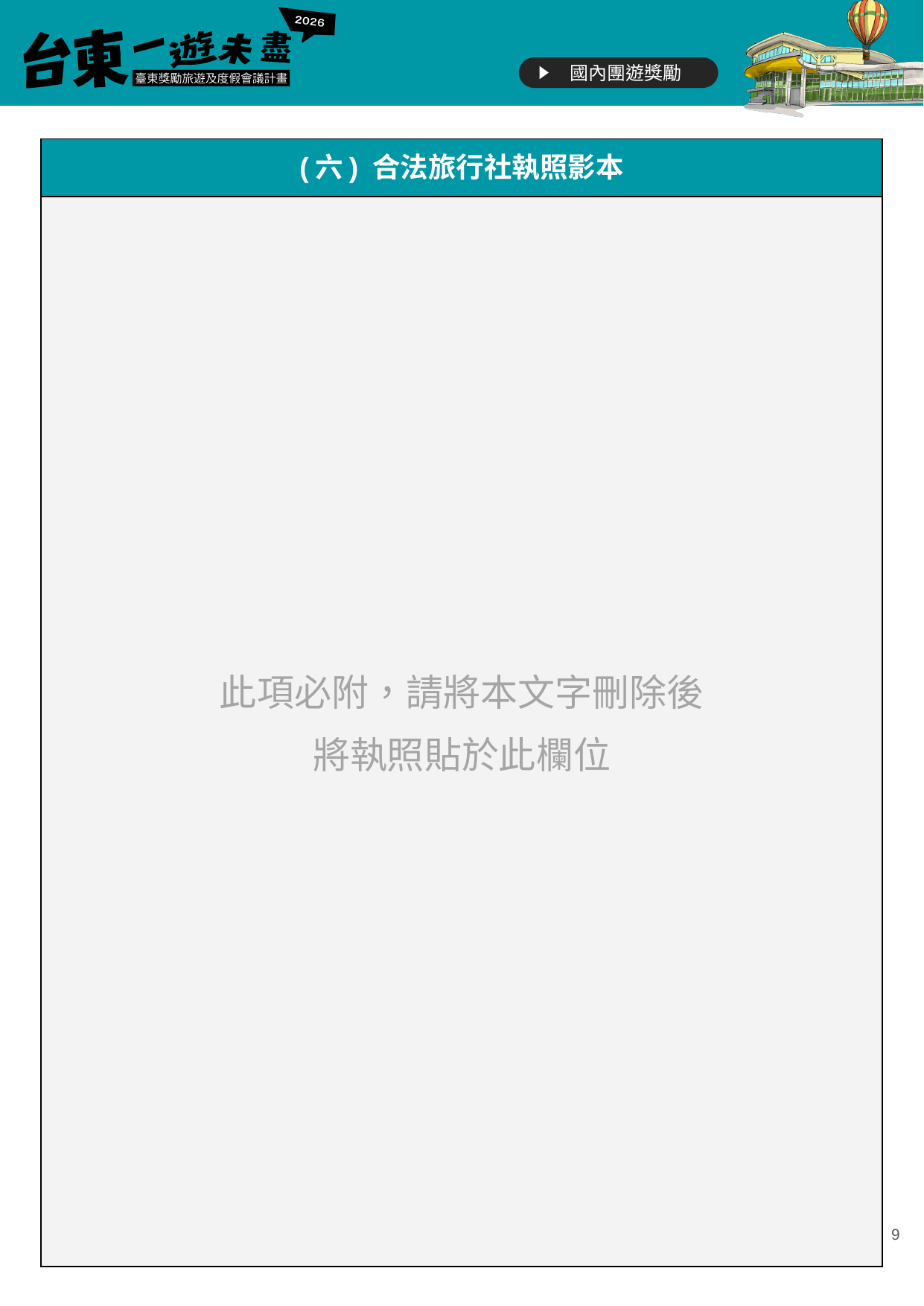

| (六) 合法旅行社執照影本 |
| --- |
| 此項必附，請將本文字刪除後 將執照貼於此欄位 |
9